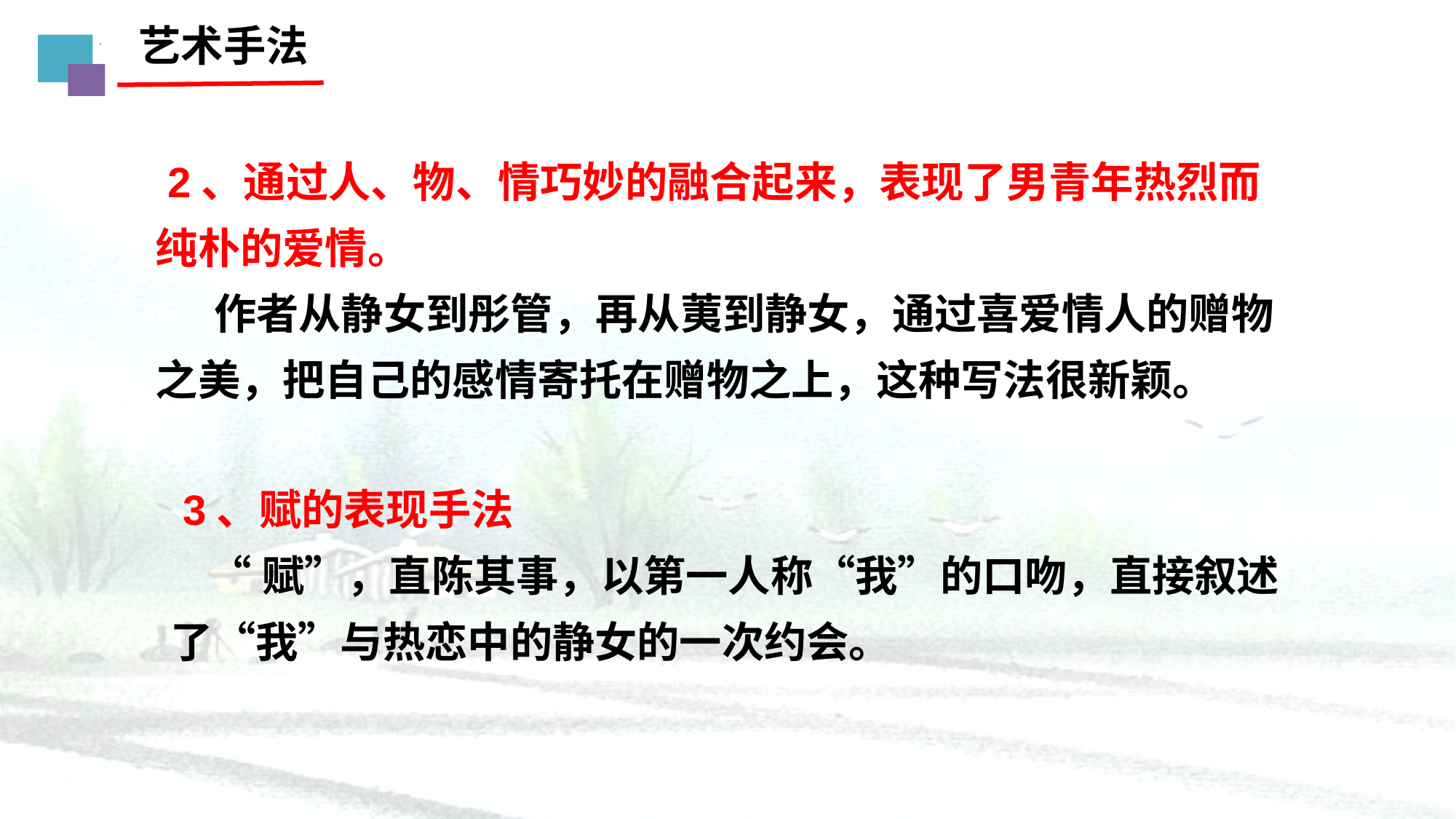

艺术手法

 2、通过人、物、情巧妙的融合起来，表现了男青年热烈而纯朴的爱情。
     作者从静女到彤管，再从荑到静女，通过喜爱情人的赠物之美，把自己的感情寄托在赠物之上，这种写法很新颖。
 3、赋的表现手法
    “赋”，直陈其事，以第一人称“我”的口吻，直接叙述了“我”与热恋中的静女的一次约会。